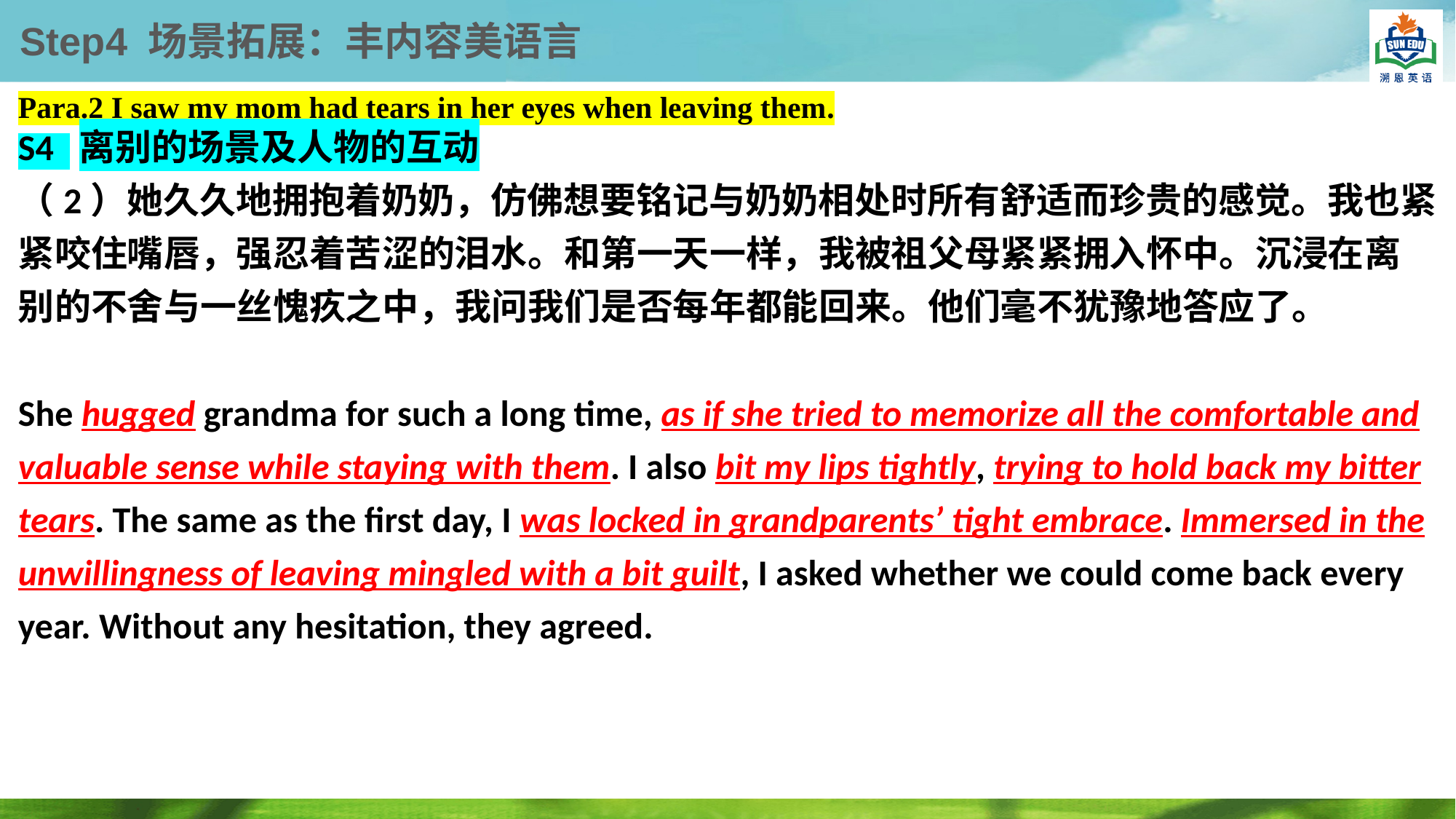

Step4 场景拓展：丰内容美语言
Para.2 I saw my mom had tears in her eyes when leaving them.
S4  离别的场景及人物的互动
（2）她久久地拥抱着奶奶，仿佛想要铭记与奶奶相处时所有舒适而珍贵的感觉。我也紧紧咬住嘴唇，强忍着苦涩的泪水。和第一天一样，我被祖父母紧紧拥入怀中。沉浸在离别的不舍与一丝愧疚之中，我问我们是否每年都能回来。他们毫不犹豫地答应了。

She hugged grandma for such a long time, as if she tried to memorize all the comfortable and valuable sense while staying with them. I also bit my lips tightly, trying to hold back my bitter tears. The same as the first day, I was locked in grandparents’ tight embrace. Immersed in the unwillingness of leaving mingled with a bit guilt, I asked whether we could come back every year. Without any hesitation, they agreed.